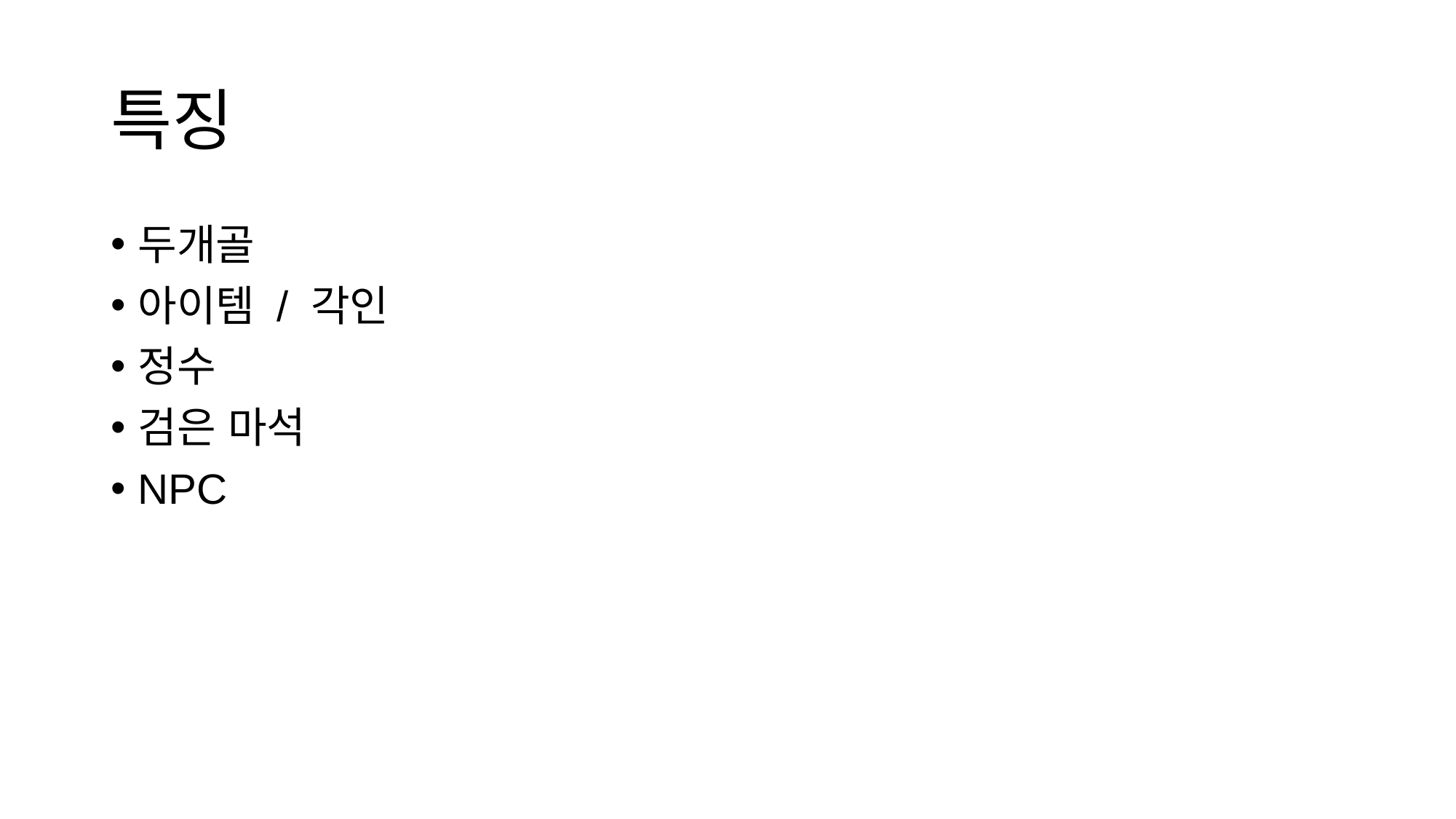

# 특징
두개골
아이템 / 각인
정수
검은 마석
NPC